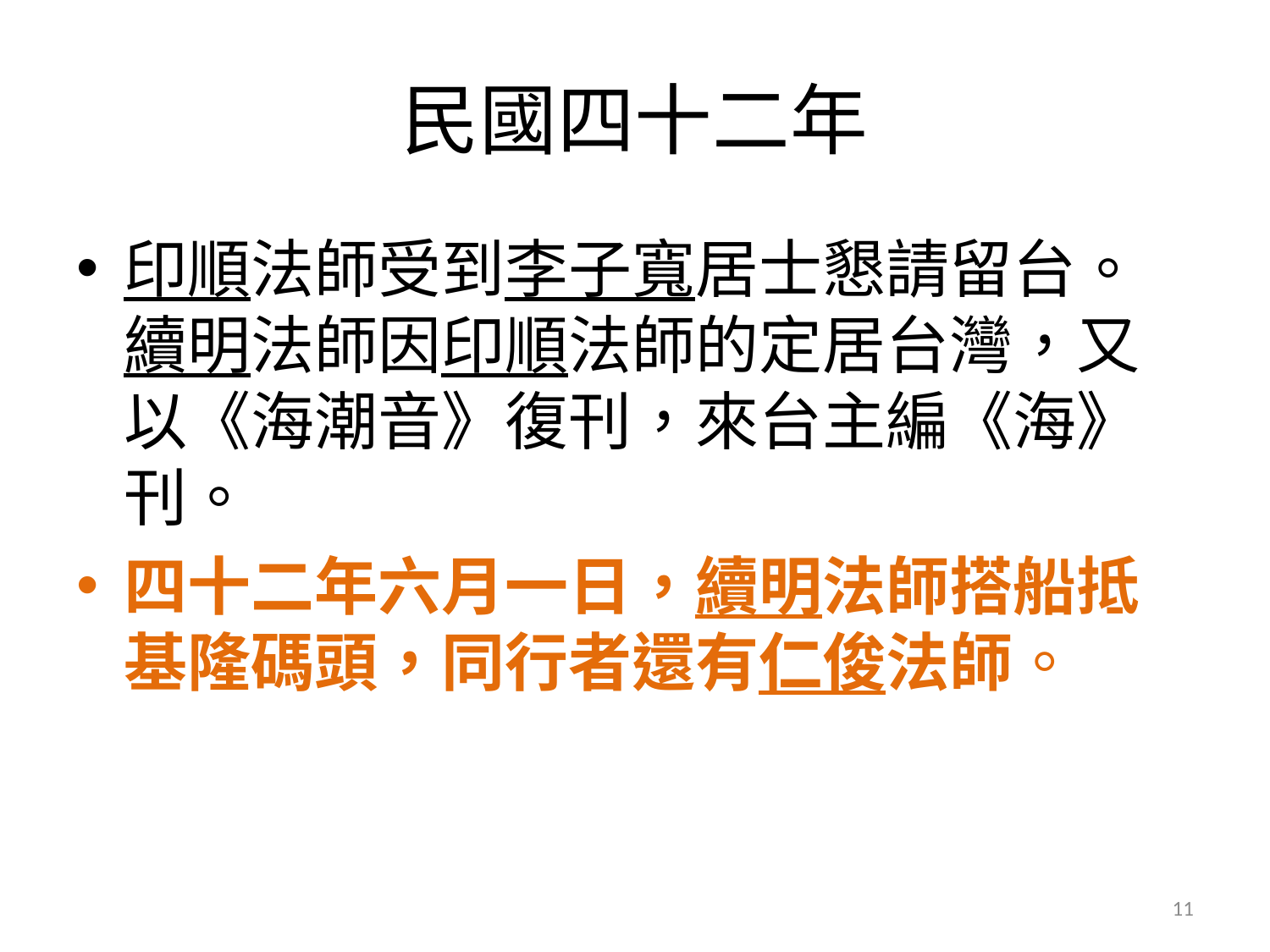

# 民國四十二年
印順法師受到李子寬居士懇請留台。續明法師因印順法師的定居台灣，又以《海潮音》復刊，來台主編《海》刊。
四十二年六月一日，續明法師搭船抵基隆碼頭，同行者還有仁俊法師。

11